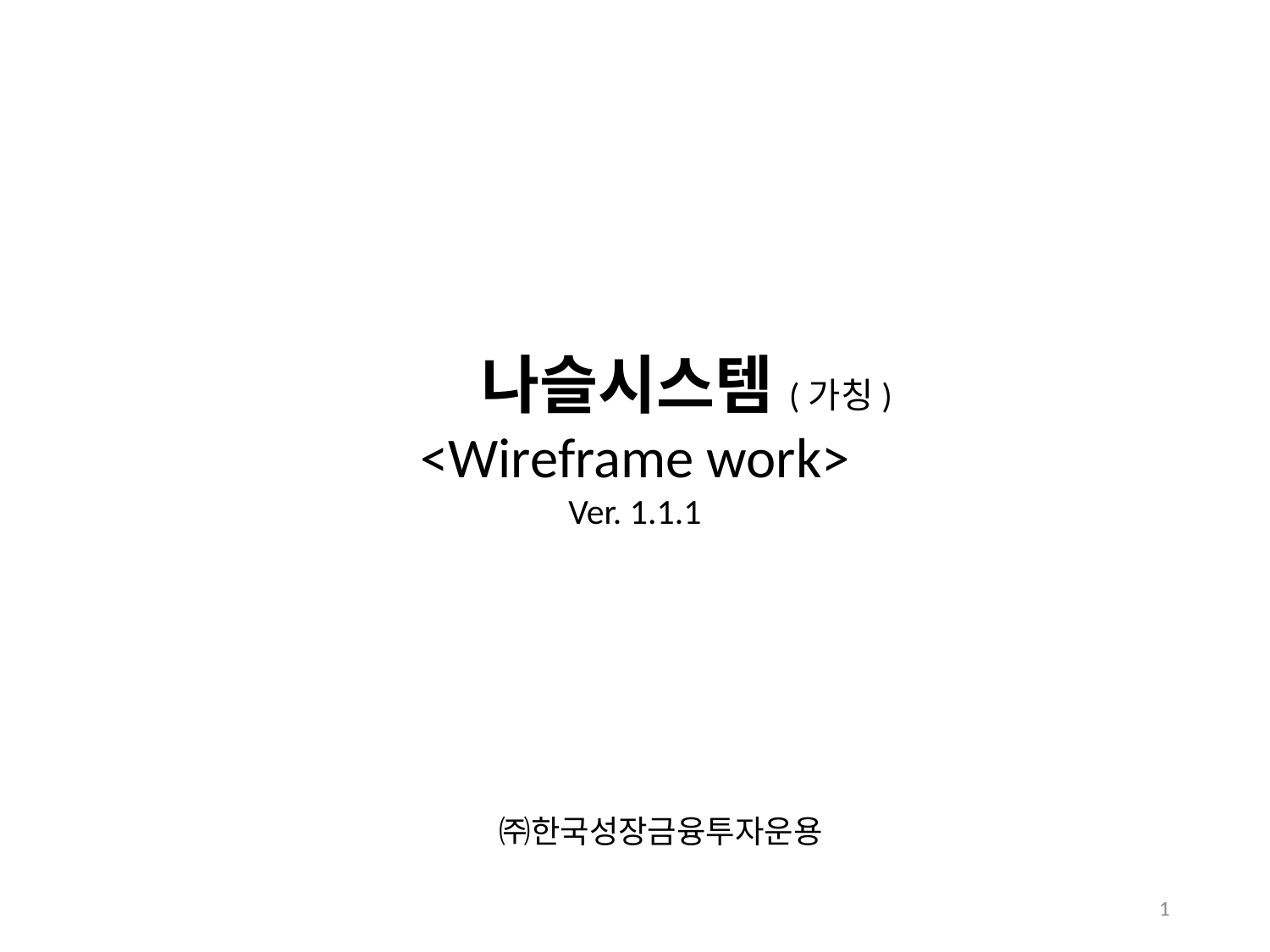

나슬시스템(가칭)
<Wireframe work>
Ver. 1.1.1

     ㈜한국성장금융투자운용
1